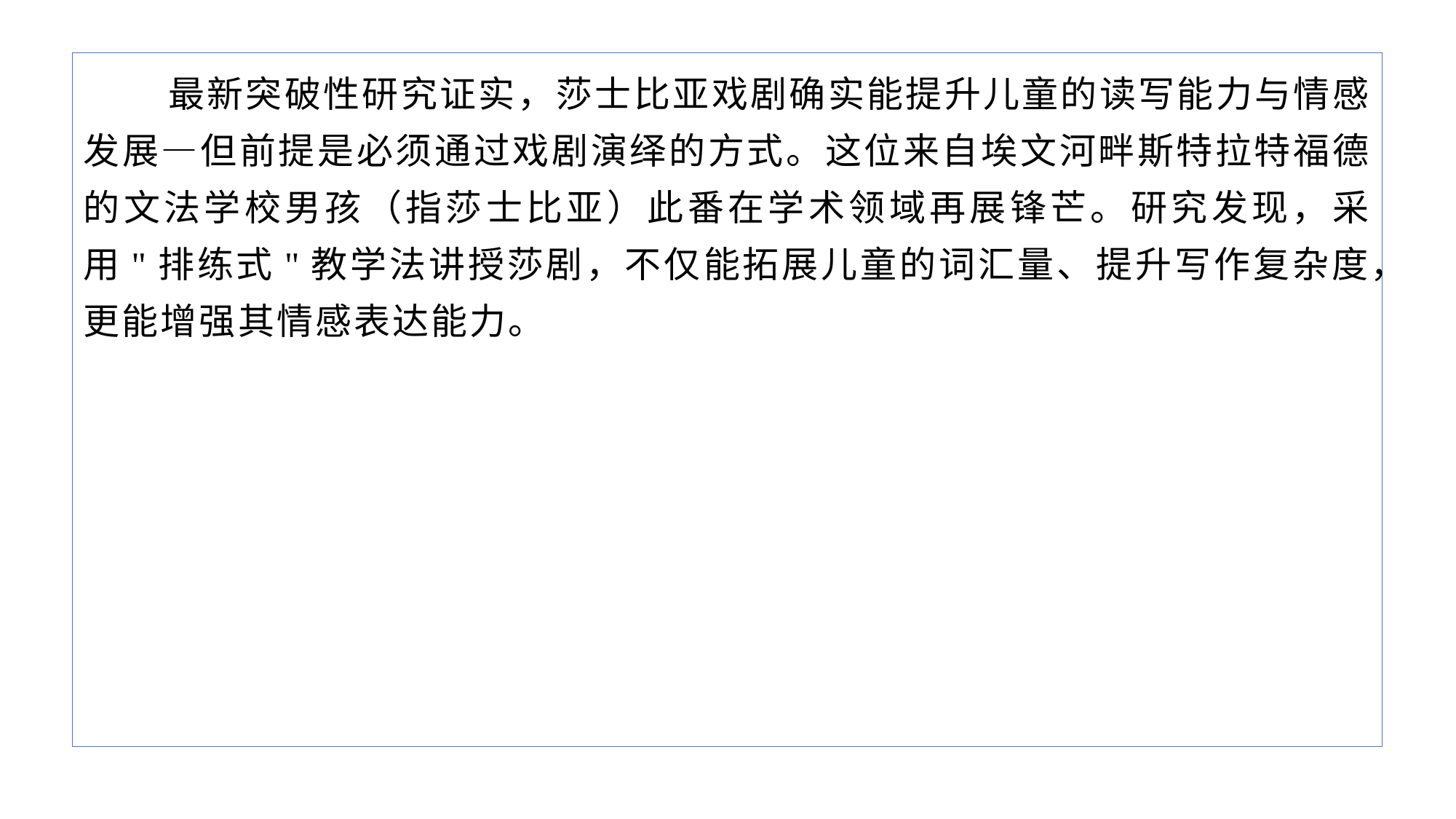

最新突破性研究证实，莎士比亚戏剧确实能提升儿童的读写能力与情感发展—但前提是必须通过戏剧演绎的方式。这位来自埃文河畔斯特拉特福德的文法学校男孩（指莎士比亚）此番在学术领域再展锋芒。研究发现，采用"排练式"教学法讲授莎剧，不仅能拓展儿童的词汇量、提升写作复杂度，更能增强其情感表达能力。